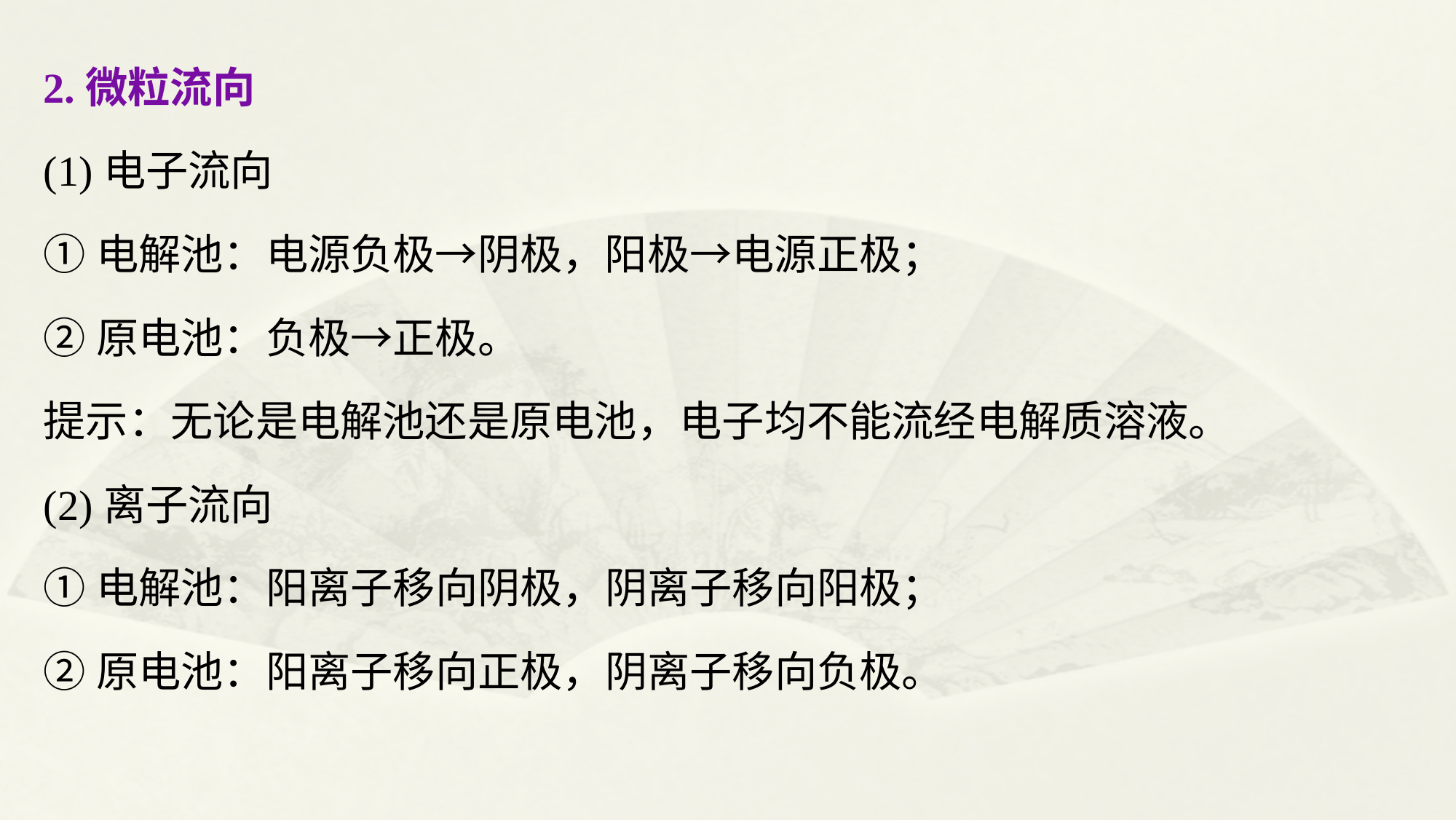

2.微粒流向
(1)电子流向
①电解池：电源负极→阴极，阳极→电源正极；
②原电池：负极→正极。
提示：无论是电解池还是原电池，电子均不能流经电解质溶液。
(2)离子流向
①电解池：阳离子移向阴极，阴离子移向阳极；
②原电池：阳离子移向正极，阴离子移向负极。